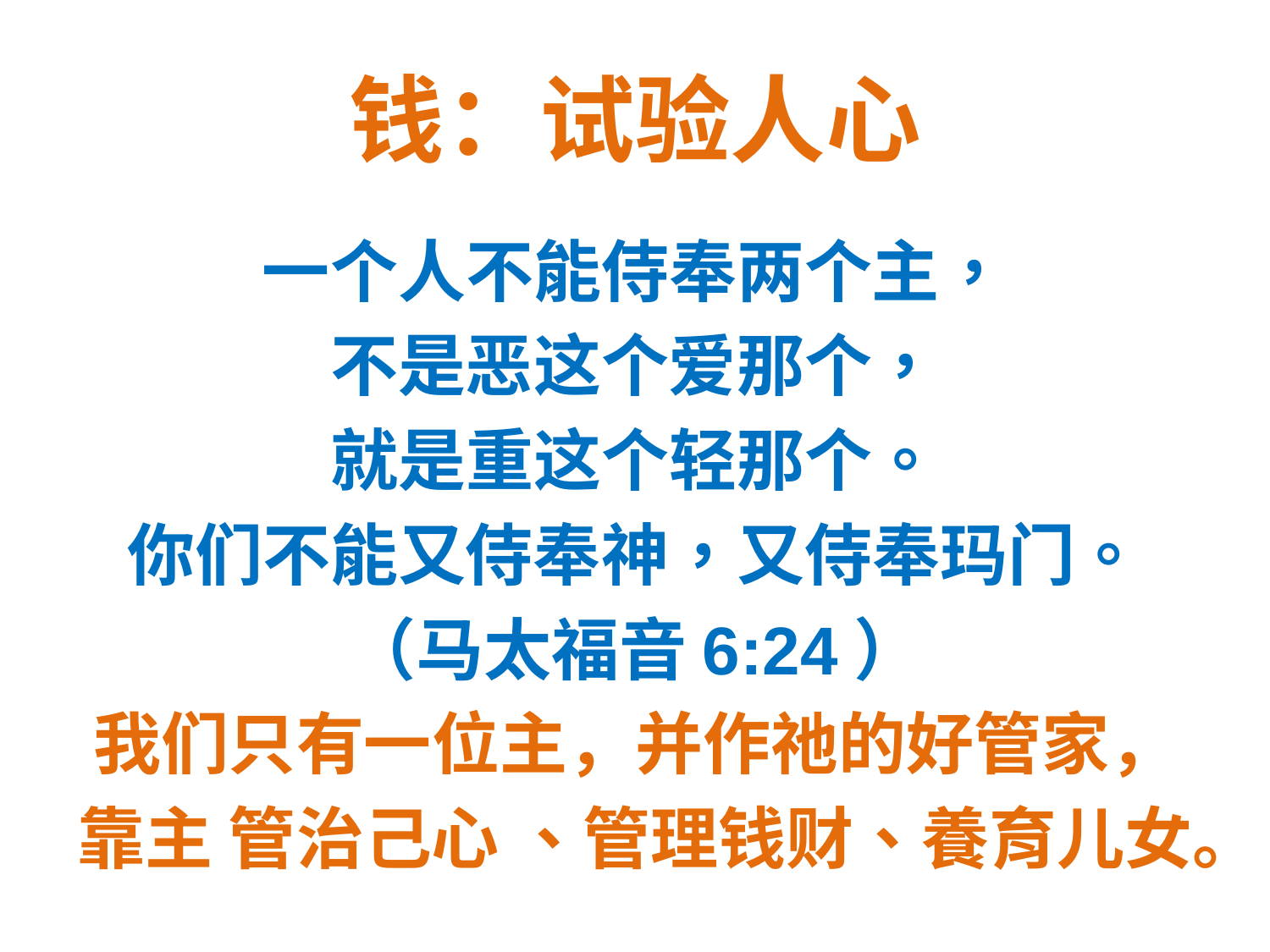

# 钱：试验人心
一个人不能侍奉两个主，
不是恶这个爱那个，
就是重这个轻那个。
你们不能又侍奉神，又侍奉玛门。
（马太福音6:24）
我们只有一位主，并作祂的好管家，
靠主 管治己心 、管理钱财、養育儿女。